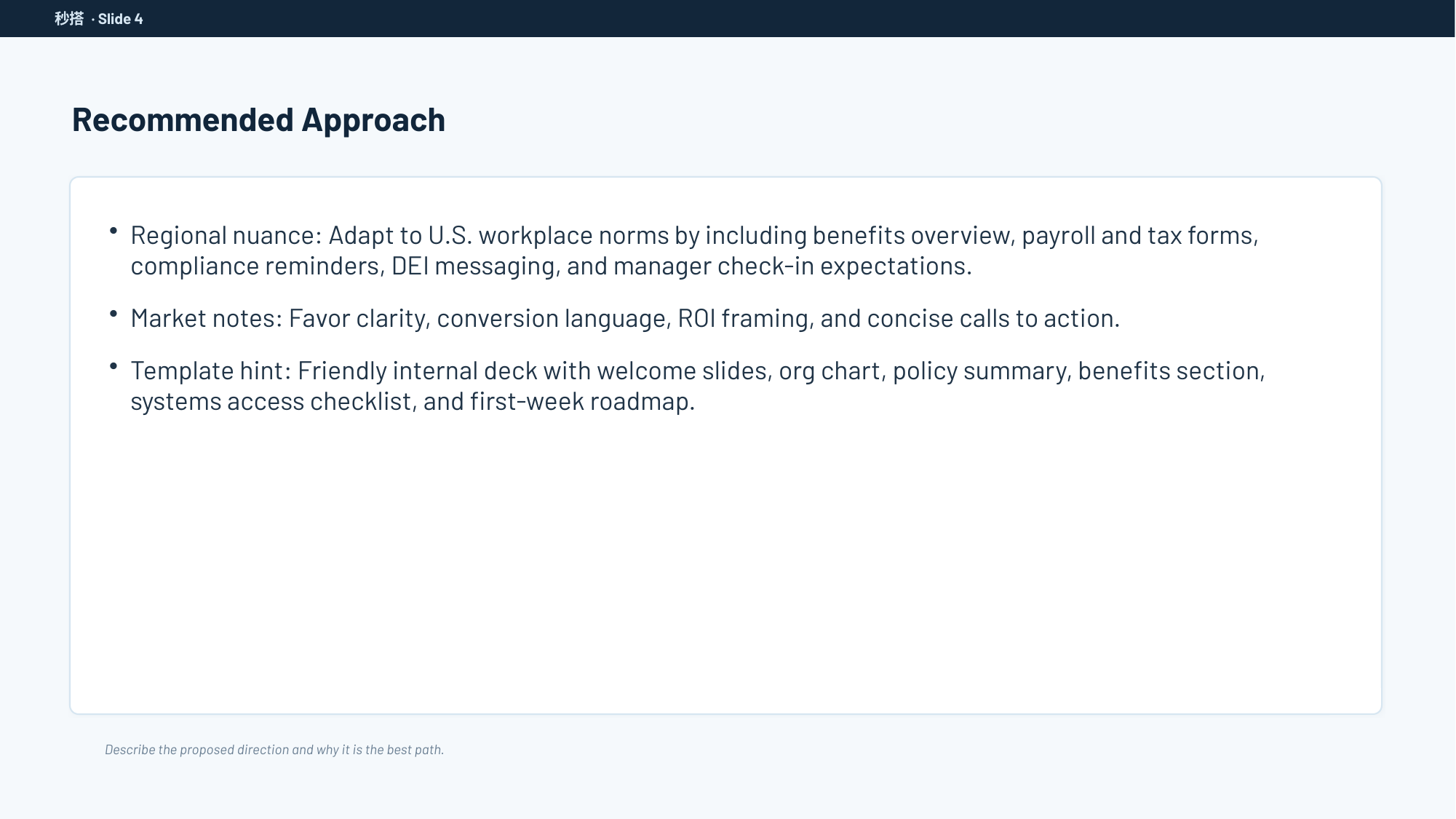

秒搭 · Slide 4
Recommended Approach

Regional nuance: Adapt to U.S. workplace norms by including benefits overview, payroll and tax forms, compliance reminders, DEI messaging, and manager check-in expectations.
Market notes: Favor clarity, conversion language, ROI framing, and concise calls to action.
Template hint: Friendly internal deck with welcome slides, org chart, policy summary, benefits section, systems access checklist, and first-week roadmap.
Describe the proposed direction and why it is the best path.